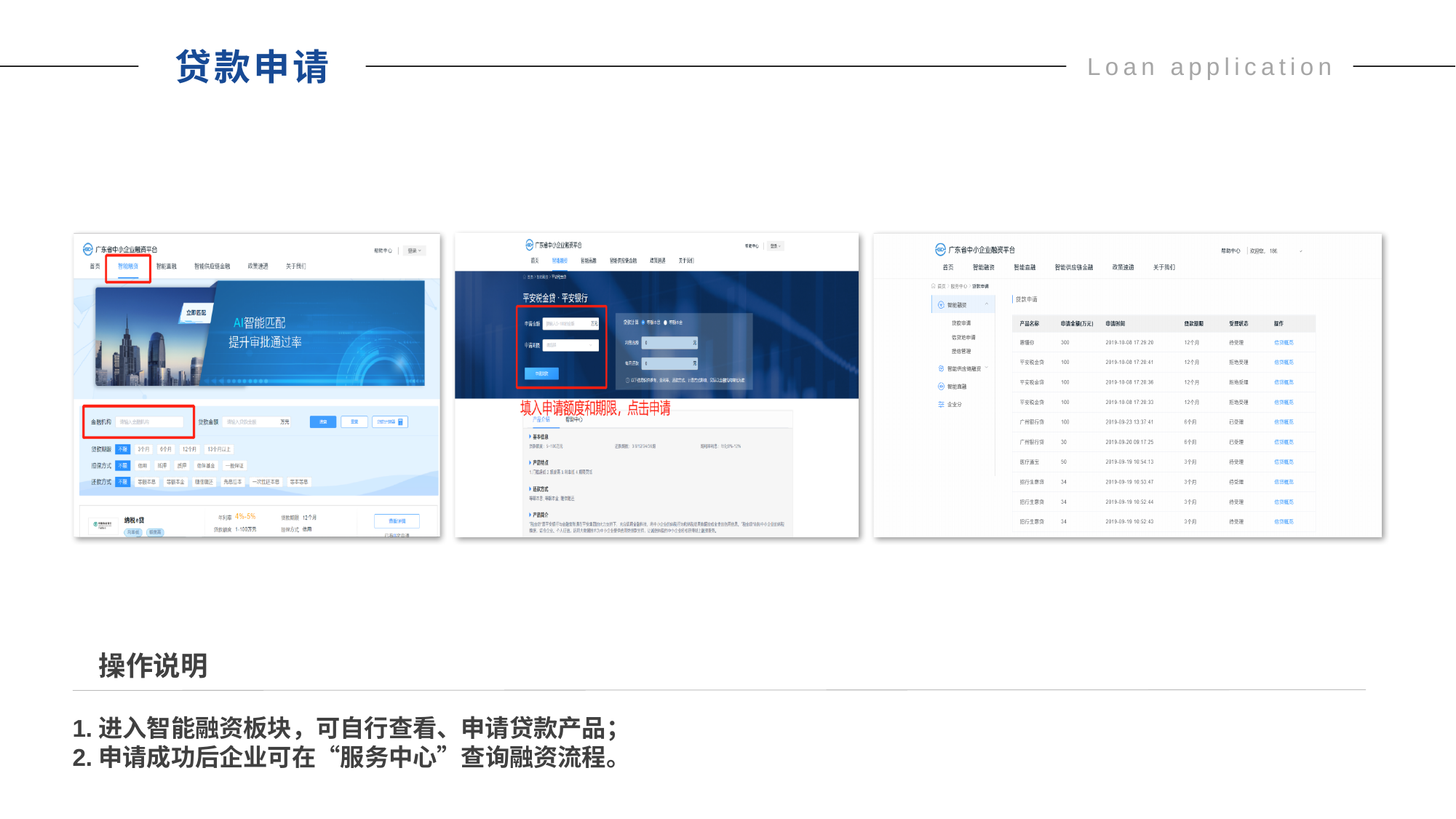

贷款申请
Loan application

操作说明

1.进入智能融资板块，可自行查看、申请贷款产品；
2.申请成功后企业可在“服务中心”查询融资流程。